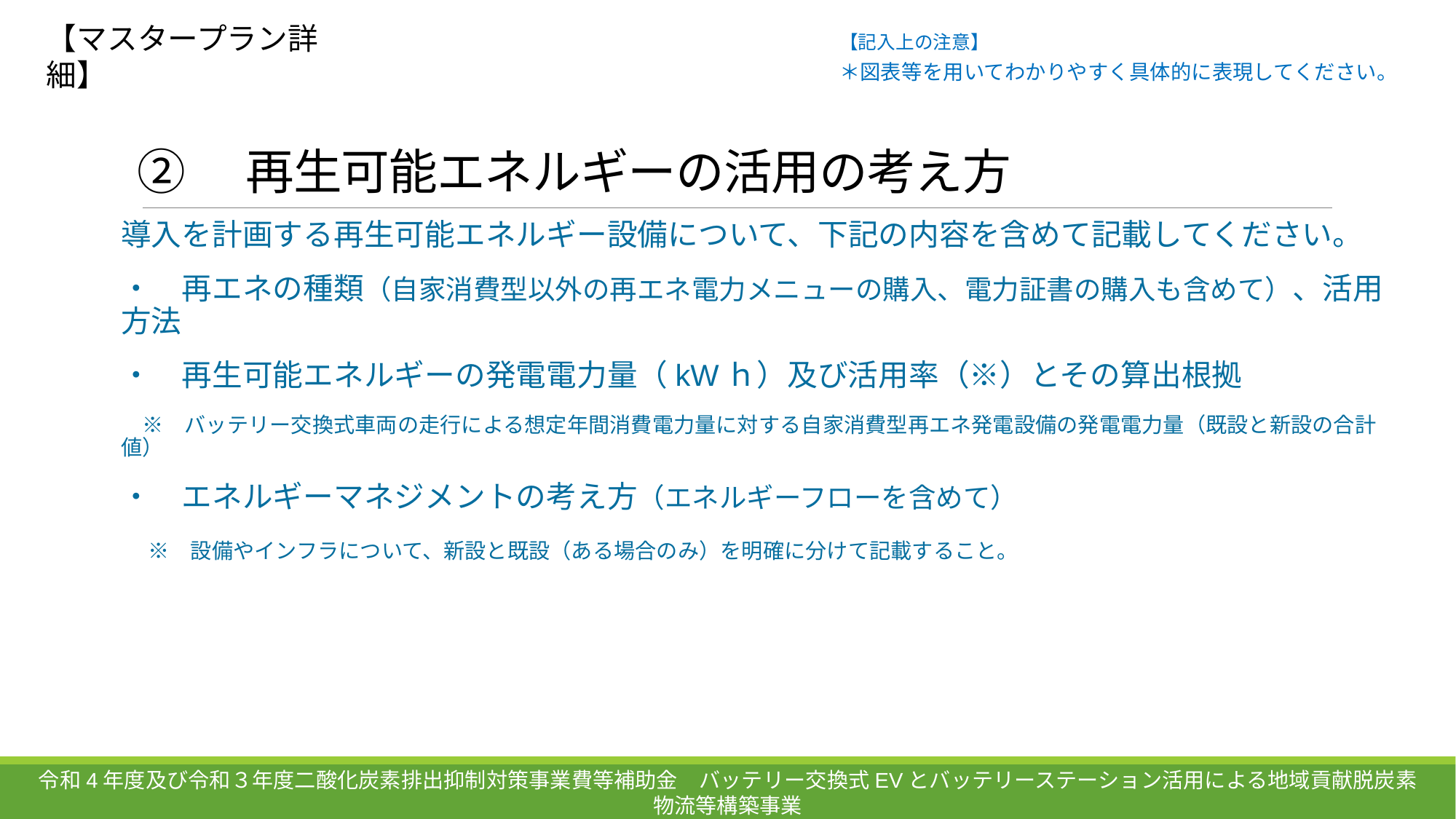

【マスタープラン詳細】
【記入上の注意】
＊図表等を用いてわかりやすく具体的に表現してください。
# ②　再生可能エネルギーの活用の考え方
導入を計画する再生可能エネルギー設備について、下記の内容を含めて記載してください。
・　再エネの種類（自家消費型以外の再エネ電力メニューの購入、電力証書の購入も含めて）、活用方法
・　再生可能エネルギーの発電電力量（kWｈ）及び活用率（※）とその算出根拠
　※　バッテリー交換式車両の走行による想定年間消費電力量に対する自家消費型再エネ発電設備の発電電力量（既設と新設の合計値）
・　エネルギーマネジメントの考え方（エネルギーフローを含めて）
　※　設備やインフラについて、新設と既設（ある場合のみ）を明確に分けて記載すること。

令和4年度及び令和３年度二酸化炭素排出抑制対策事業費等補助金　バッテリー交換式EVとバッテリーステーション活用による地域貢献脱炭素物流等構築事業